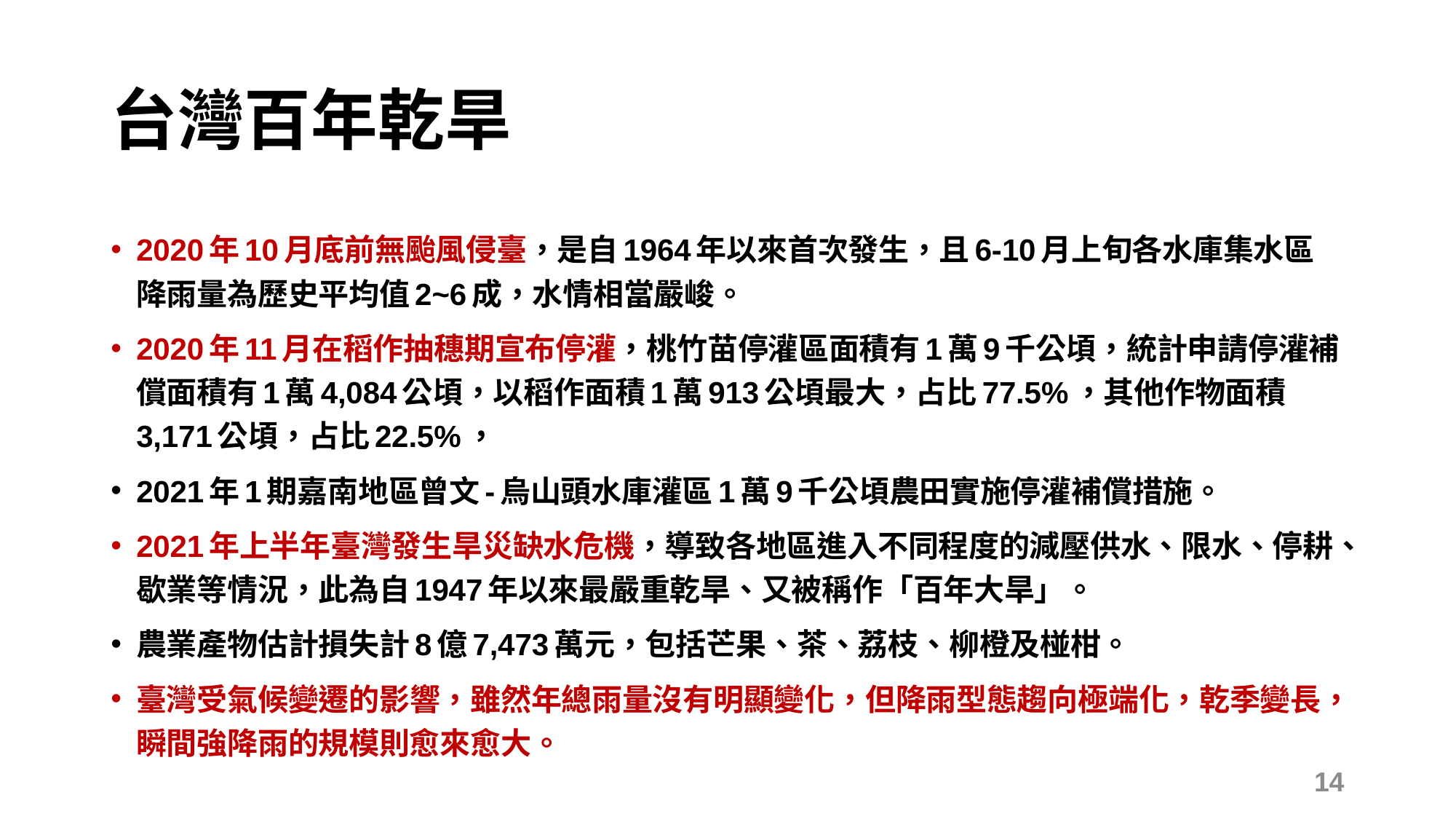

# 台灣百年乾旱
2020年10月底前無颱風侵臺，是自1964年以來首次發生，且6-10月上旬各水庫集水區降雨量為歷史平均值2~6成，水情相當嚴峻。
2020年11月在稻作抽穗期宣布停灌，桃竹苗停灌區面積有1萬9千公頃，統計申請停灌補償面積有1萬4,084公頃，以稻作面積1萬913公頃最大，占比77.5%，其他作物面積3,171公頃，占比22.5%，
2021年1期嘉南地區曾文-烏山頭水庫灌區1萬9千公頃農田實施停灌補償措施。
2021年上半年臺灣發生旱災缺水危機，導致各地區進入不同程度的減壓供水、限水、停耕、歇業等情況，此為自1947年以來最嚴重乾旱、又被稱作「百年大旱」。
農業產物估計損失計8億7,473萬元，包括芒果、茶、荔枝、柳橙及椪柑。
臺灣受氣候變遷的影響，雖然年總雨量沒有明顯變化，但降雨型態趨向極端化，乾季變長，瞬間強降雨的規模則愈來愈大。

14